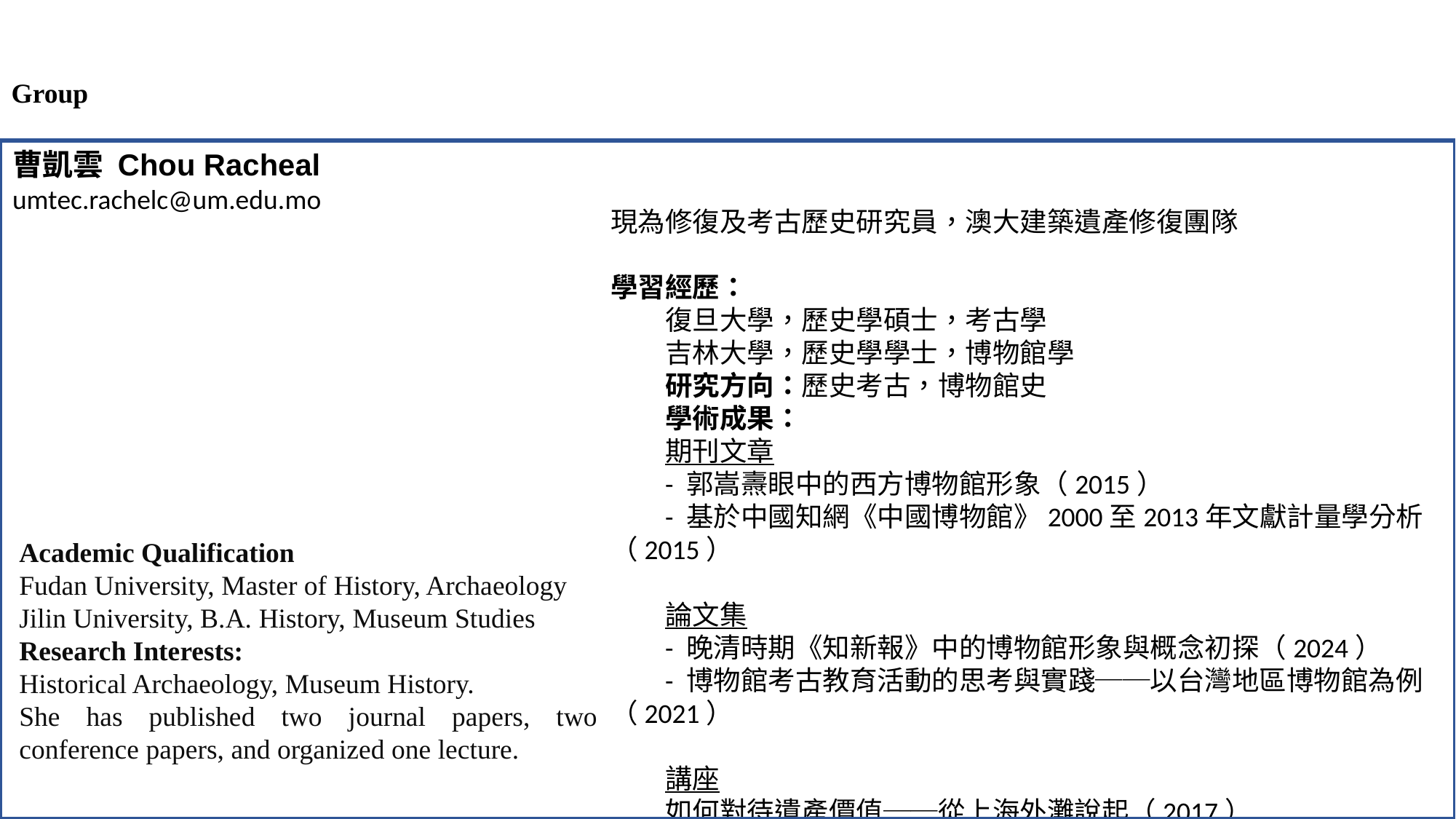

Group
曹凱雲 Chou Racheal
umtec.rachelc@um.edu.mo

現為修復及考古歷史研究員，澳大建築遺產修復團隊

學習經歷：
復旦大學，歷史學碩士，考古學
吉林大學，歷史學學士，博物館學
研究方向：歷史考古，博物館史
學術成果：
期刊文章
- 郭嵩燾眼中的西方博物館形象（2015）
- 基於中國知網《中國博物館》2000至2013年文獻計量學分析（2015）

論文集
- 晚清時期《知新報》中的博物館形象與概念初探（2024）
- 博物館考古教育活動的思考與實踐──以台灣地區博物館為例（2021）

講座
如何對待遺產價值──從上海外灘說起（2017）
Academic Qualification
Fudan University, Master of History, Archaeology
Jilin University, B.A. History, Museum Studies
Research Interests:
Historical Archaeology, Museum History.
She has published two journal papers, two conference papers, and organized one lecture.